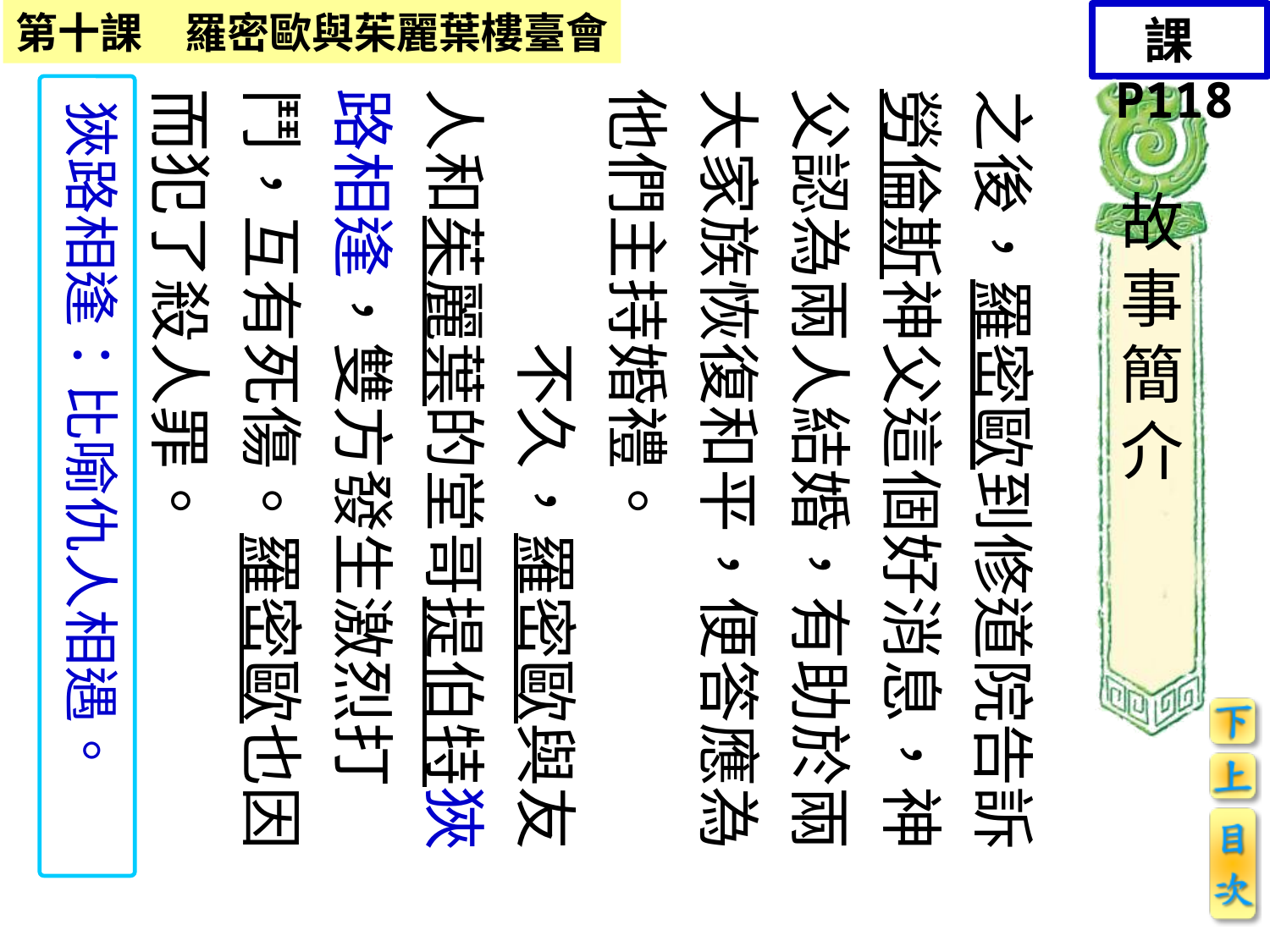

課P118
狹路相逢：比喻仇人相遇。

之後，羅密歐到修道院告訴勞倫斯神父這個好消息，神父認為兩人結婚，有助於兩大家族恢復和平，便答應為他們主持婚禮。
		不久，羅密歐與友人和茱麗葉的堂哥提伯特狹路相逢，雙方發生激烈打鬥，互有死傷。羅密歐也因而犯了殺人罪。
故事簡介